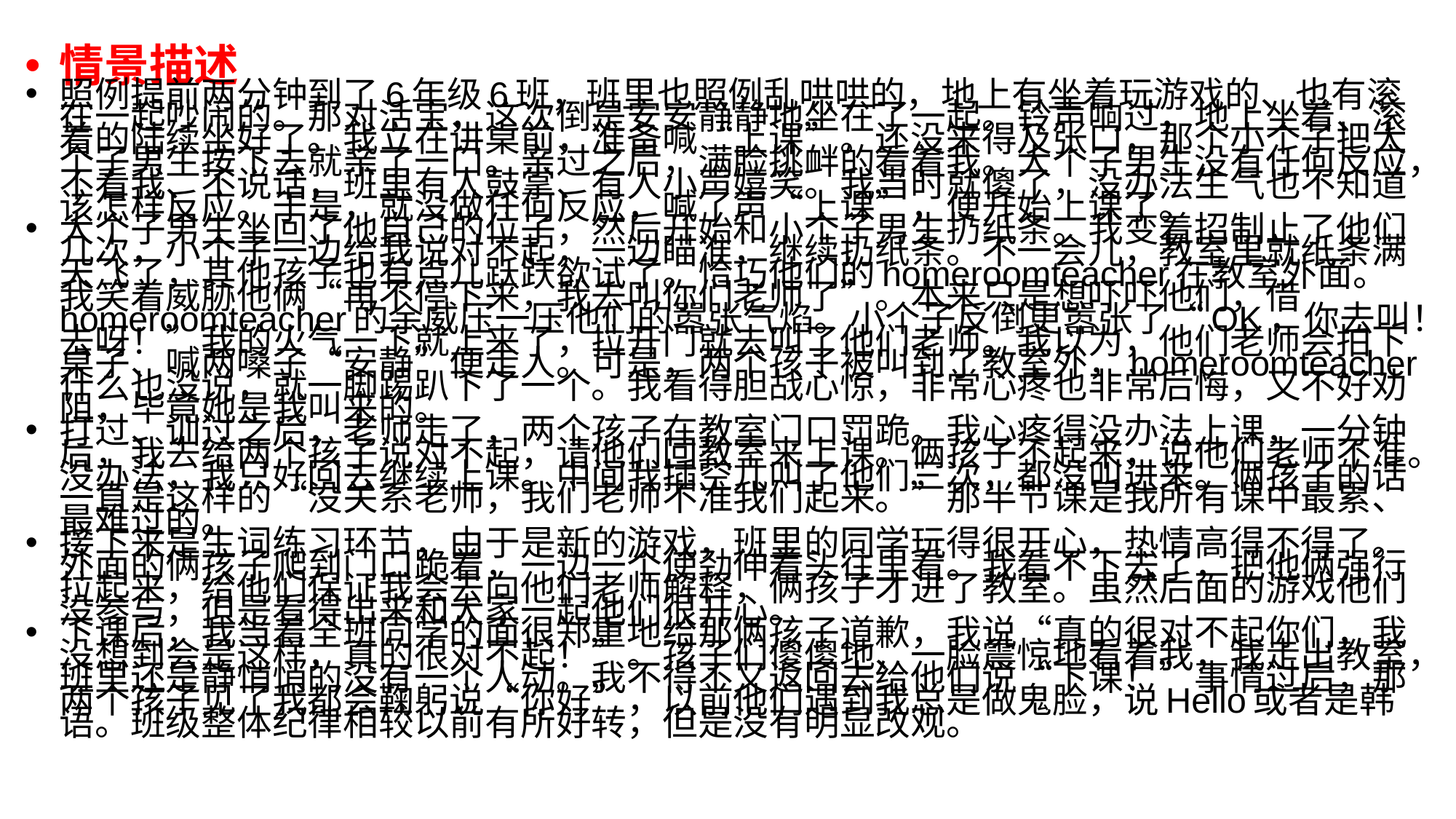

情景描述
照例提前两分钟到了6年级6班，班里也照例乱哄哄的，地上有坐着玩游戏的、也有滚在一起吵闹的。那对活宝，这次倒是安安静静地坐在了一起。铃声响过，地上坐着、滚着的陆续坐好了。我立在讲桌前，准备喊“上课”。还没来得及张口，那个小个子把大个子男生按下去就亲了一口。亲过之后，满脸挑衅的看着我。大个子男生没有任何反应，不看我、不说话，班里有人鼓掌、有人小声嬉笑。我当时就傻了，没办法生气也不知道该怎样反应。于是，就没做任何反应，喊了声“上课”，便开始上课了。
大个子男生坐回了他自己的位子，然后开始和小个子男生扔纸条。我变着招制止了他们几次，小个子一边给我说对不起，一边瞄准，继续扔纸条。不一会儿，教室里就纸条满天飞了，其他孩子也有点儿跃跃欲试了。恰巧他们的homeroomteacher在教室外面。我笑着威胁他俩“再不停下来，我去叫你们老师了”。本来只是想吓吓他们，借homeroomteacher的余威压一压他们的嚣张气焰。小个子反倒更嚣张了“OK，你去叫！去呀！”我的火气一下就上来了，拉开门就去叫了他们老师。我以为，他们老师会拍下桌子、喊两嗓子“安静”便走人。可是，两个孩子被叫到了教室外，homeroomteacher什么也没说，就一脚踢趴下了一个。我看得胆战心惊，非常心疼也非常后悔，又不好劝阻，毕竟她是我叫来的。
打过、训过之后，老师走了，两个孩子在教室门口罚跪。我心疼得没办法上课，一分钟后，我去给两个孩子说对不起，请他们回教室来上课。俩孩子不起来，说他们老师不准。没办法，我只好回去继续上课。中间我插空儿叫了他们三次，都没叫进来。俩孩子的话一直是这样的“没关系老师，我们老师不准我们起来。”那半节课是我所有课中最累、最难过的。
接下来是生词练习环节，由于是新的游戏，班里的同学玩得很开心，热情高得不得了。外面的俩孩子爬到门口跪着，一边一个使劲伸着头往里看。我看不下去了，把他俩强行拉起来，给他们保证我会去向他们老师解释，俩孩子才进了教室。虽然后面的游戏他们没参与，但是看得出来和大家一起他们很开心。
下课后，我当着全班同学的面很郑重地给那俩孩子道歉，我说“真的很对不起你们，我没想到会是这样，真的很对不起！”。孩子们傻傻地、一脸震惊地看着我，我走出教室，班里还是静悄悄的没有一个人动。我不得不又返回去给他们说“下课！”事情过后，那两个孩子见了我都会鞠躬说“你好”，以前他们遇到我总是做鬼脸，说Hello或者是韩语。班级整体纪律相较以前有所好转，但是没有明显改观。